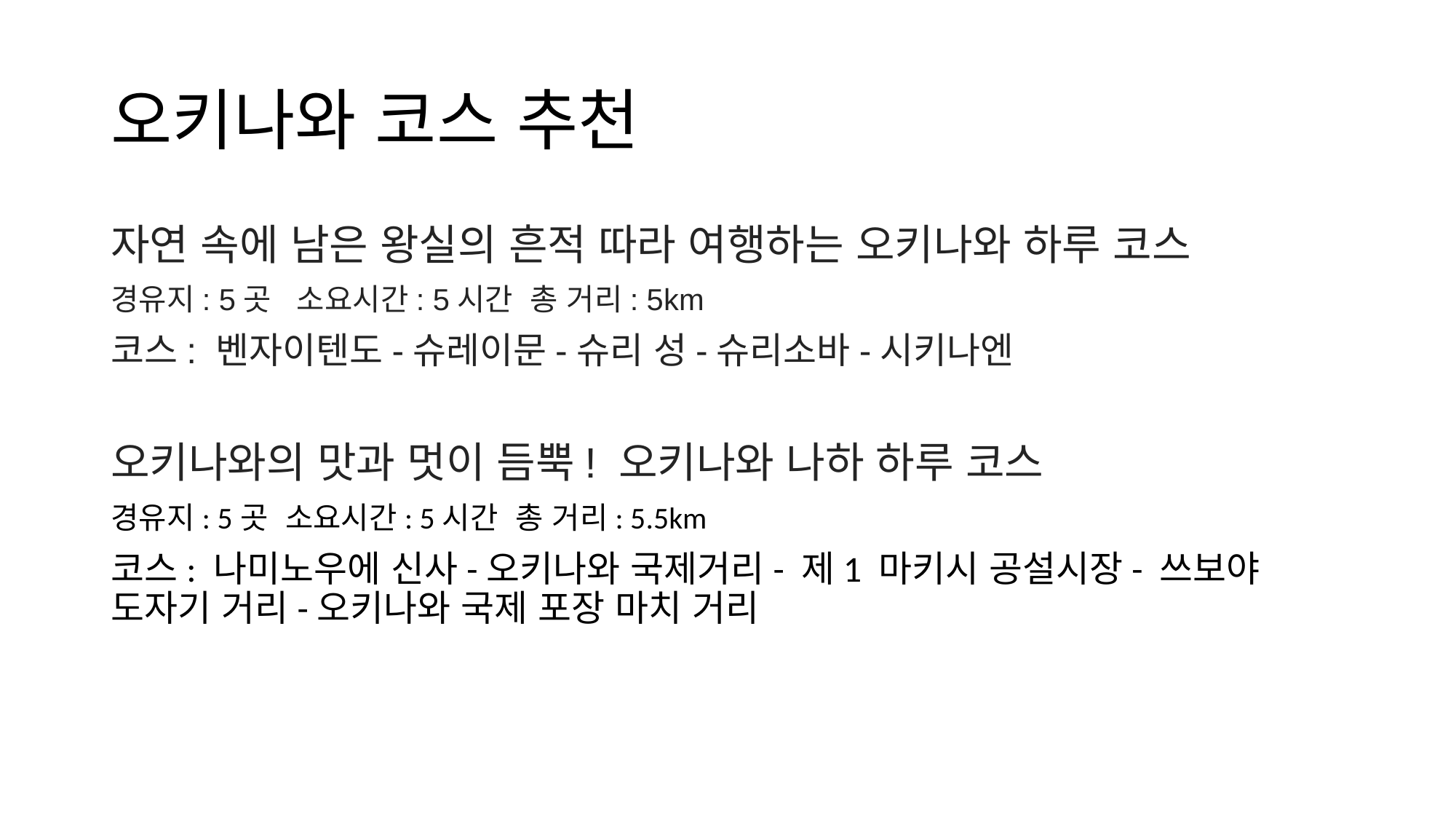

# 오키나와 코스 추천
자연 속에 남은 왕실의 흔적 따라 여행하는 오키나와 하루 코스
경유지: 5곳   소요시간: 5시간  총 거리: 5km
코스: 벤자이텐도-슈레이문-슈리 성-슈리소바-시키나엔

오키나와의 맛과 멋이 듬뿍! 오키나와 나하 하루 코스
경유지: 5곳  소요시간: 5시간  총 거리: 5.5km
코스: 나미노우에 신사-오키나와 국제거리- 제1 마키시 공설시장- 쓰보야 도자기 거리-오키나와 국제 포장 마치 거리